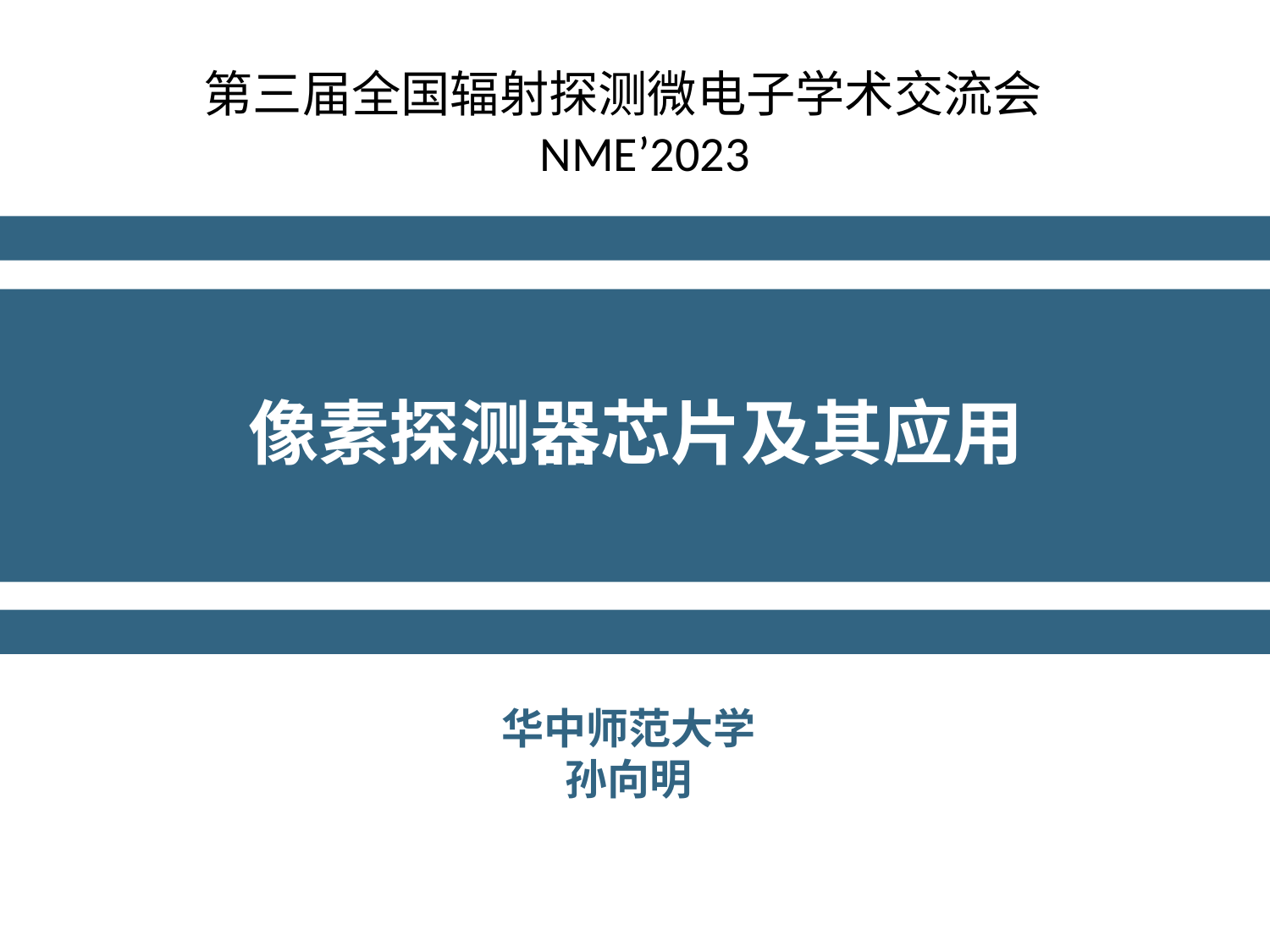

第三届全国辐射探测微电子学术交流会     NME’2023

像素探测器芯片及其应用

华中师范大学
孙向明